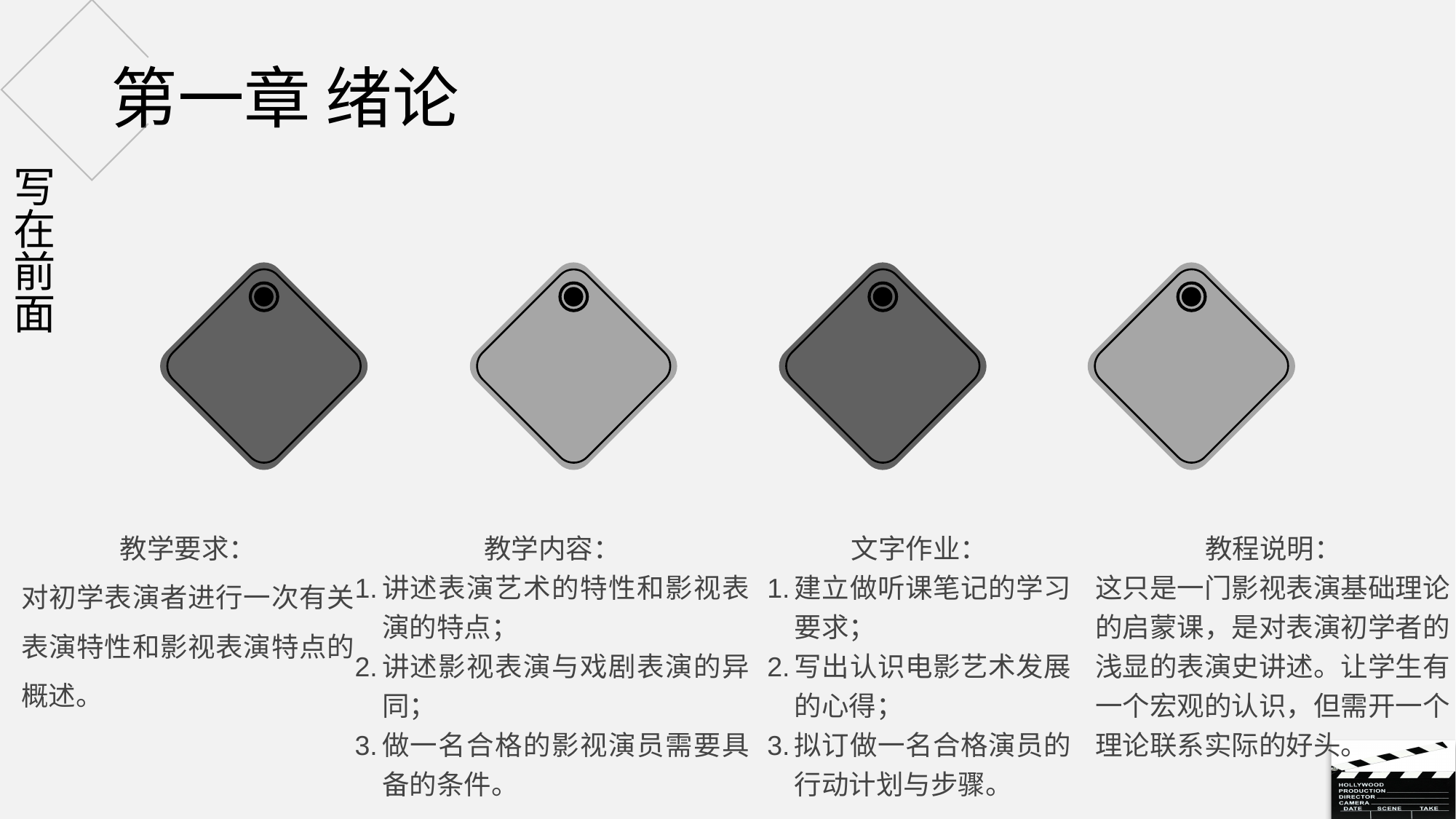

# 第一章 绪论
写在前面

教学要求：
对初学表演者进行一次有关表演特性和影视表演特点的概述。
教学内容：
讲述表演艺术的特性和影视表演的特点；
讲述影视表演与戏剧表演的异同；
做一名合格的影视演员需要具备的条件。
文字作业：
建立做听课笔记的学习要求；
写出认识电影艺术发展的心得；
拟订做一名合格演员的行动计划与步骤。
教程说明：
这只是一门影视表演基础理论的启蒙课，是对表演初学者的浅显的表演史讲述。让学生有一个宏观的认识，但需开一个理论联系实际的好头。